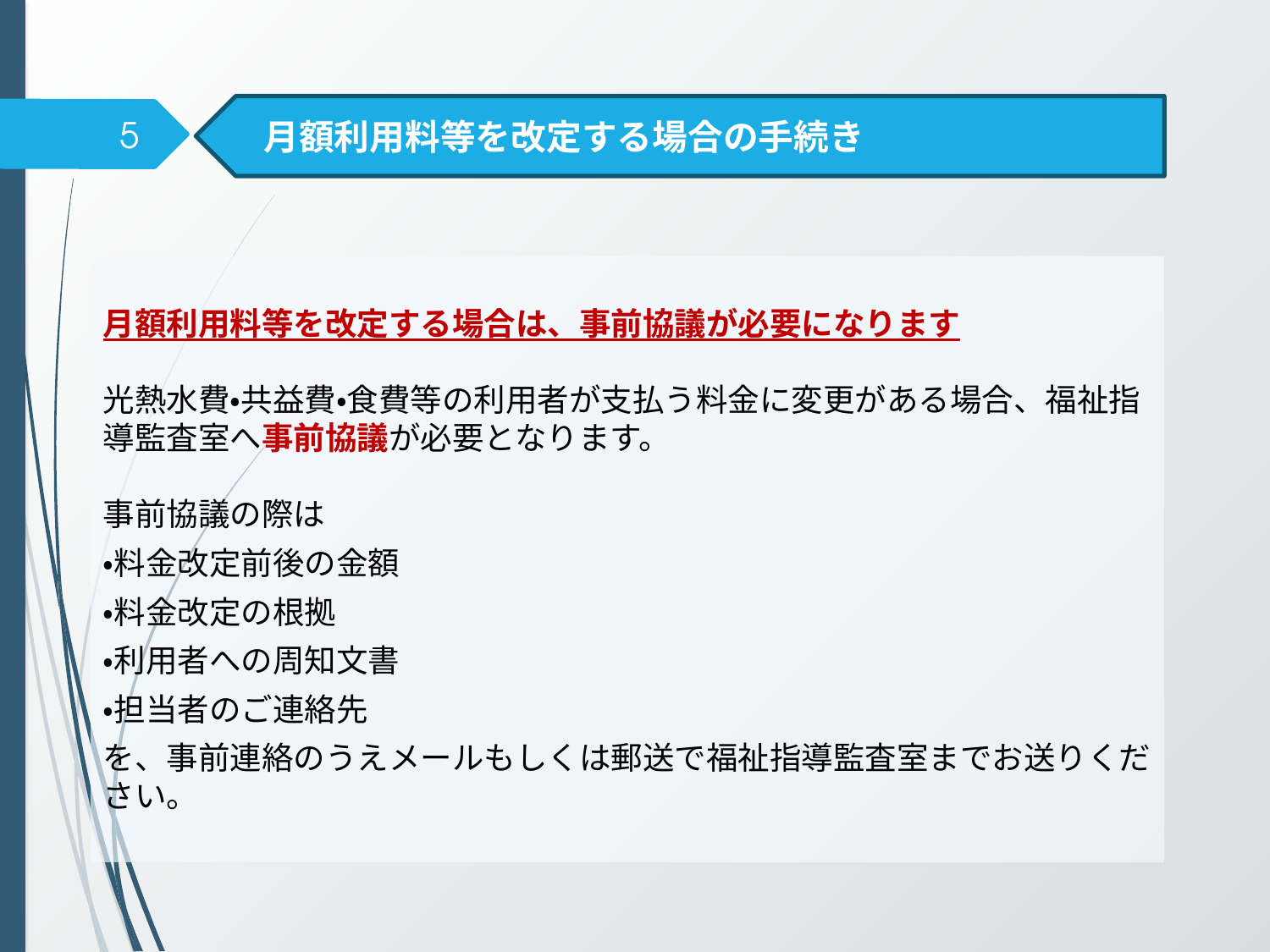

月額利用料等を改定する場合の手続き
5
月額利用料等を改定する場合は、事前協議が必要になります

光熱水費・共益費・食費等の利用者が支払う料金に変更がある場合、福祉指導監査室へ事前協議が必要となります。

事前協議の際は
・料金改定前後の金額
・料金改定の根拠
・利用者への周知文書
・担当者のご連絡先
を、事前連絡のうえメールもしくは郵送で福祉指導監査室までお送りください。